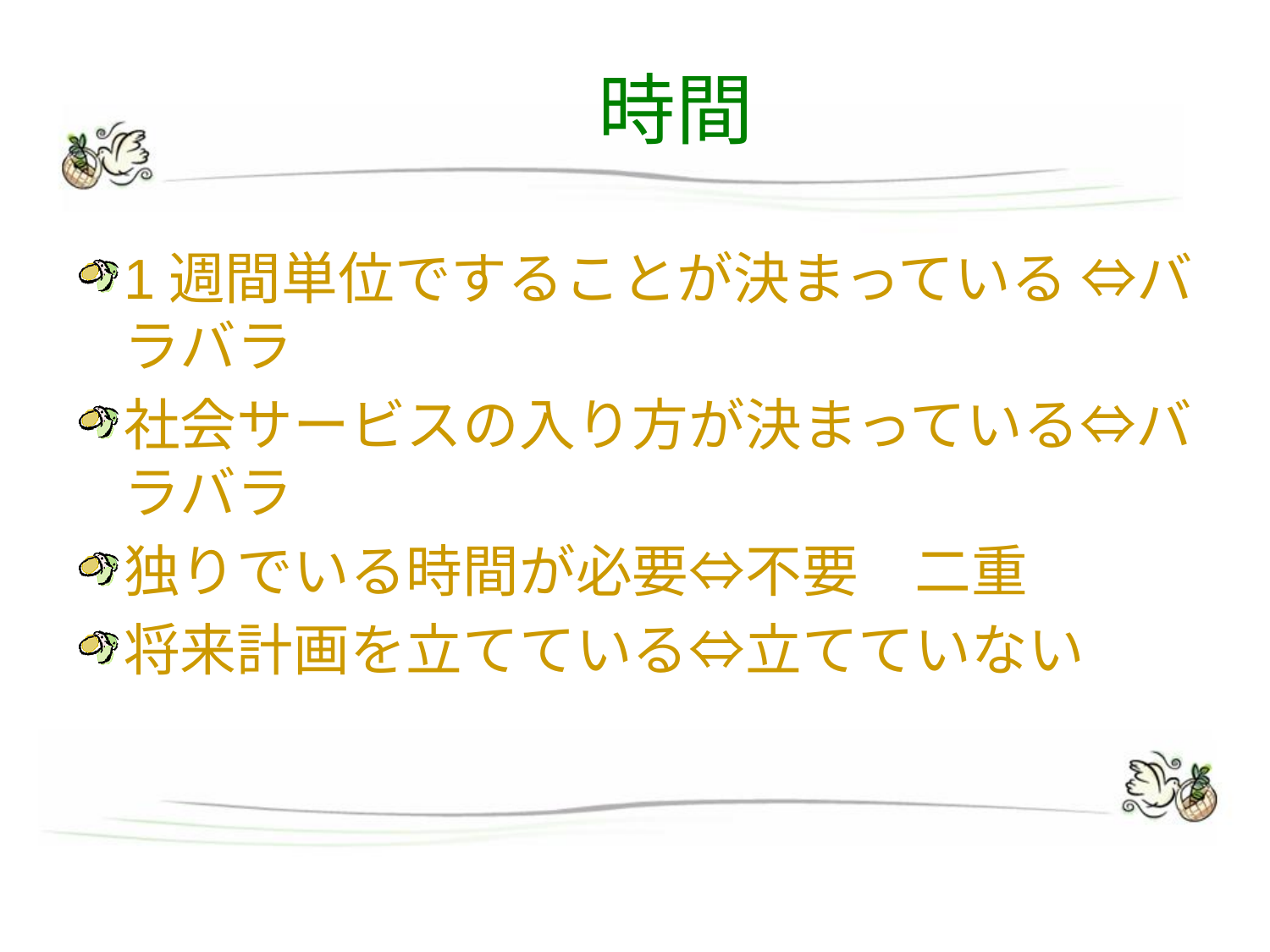

# 時間
1週間単位ですることが決まっている ⇔バラバラ
社会サービスの入り方が決まっている⇔バラバラ
独りでいる時間が必要⇔不要　二重
将来計画を立てている⇔立てていない